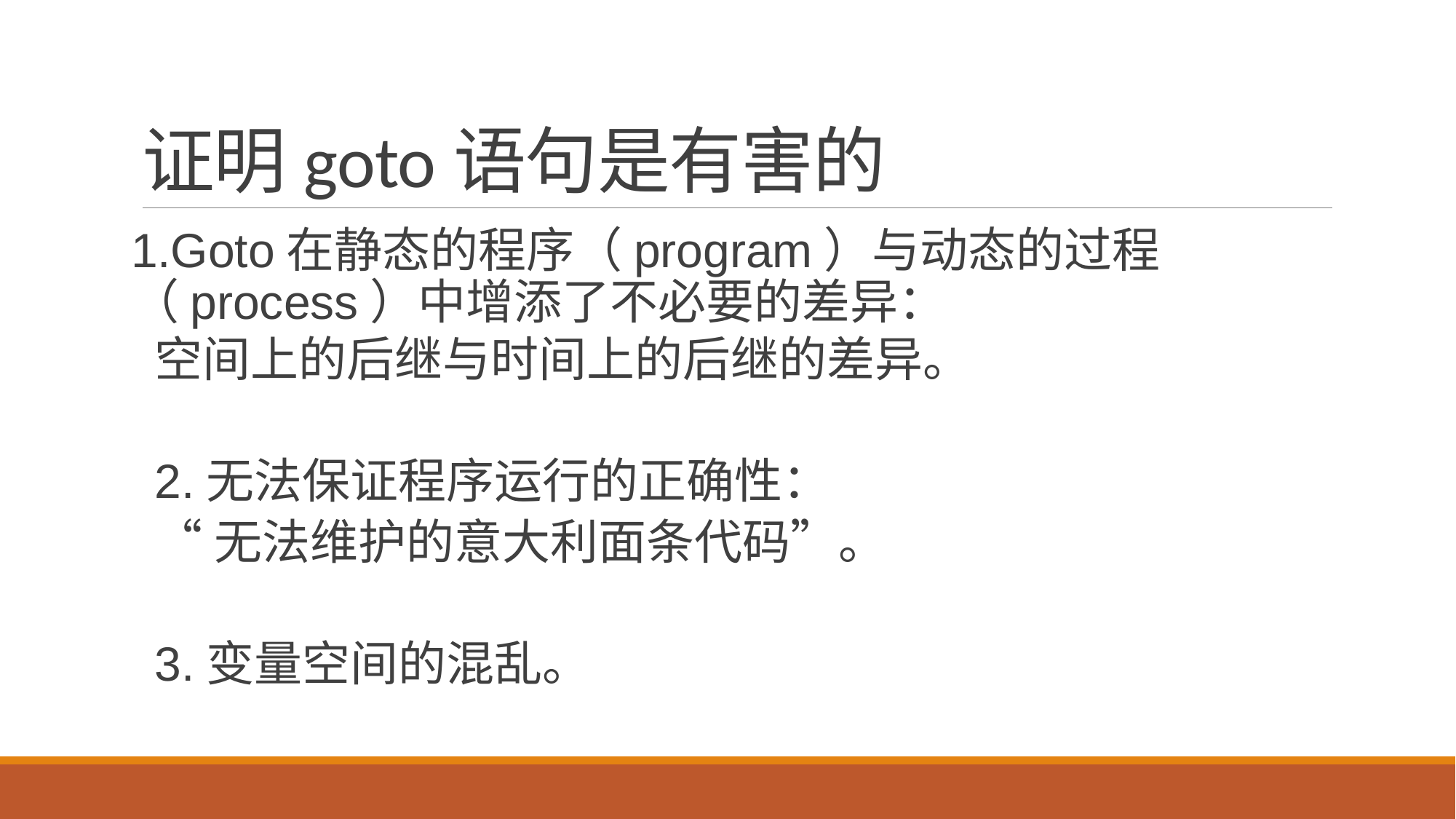

# 证明goto语句是有害的
1.Goto在静态的程序（program）与动态的过程（process）中增添了不必要的差异：
空间上的后继与时间上的后继的差异。

2.无法保证程序运行的正确性：
“无法维护的意大利面条代码”。

3.变量空间的混乱。